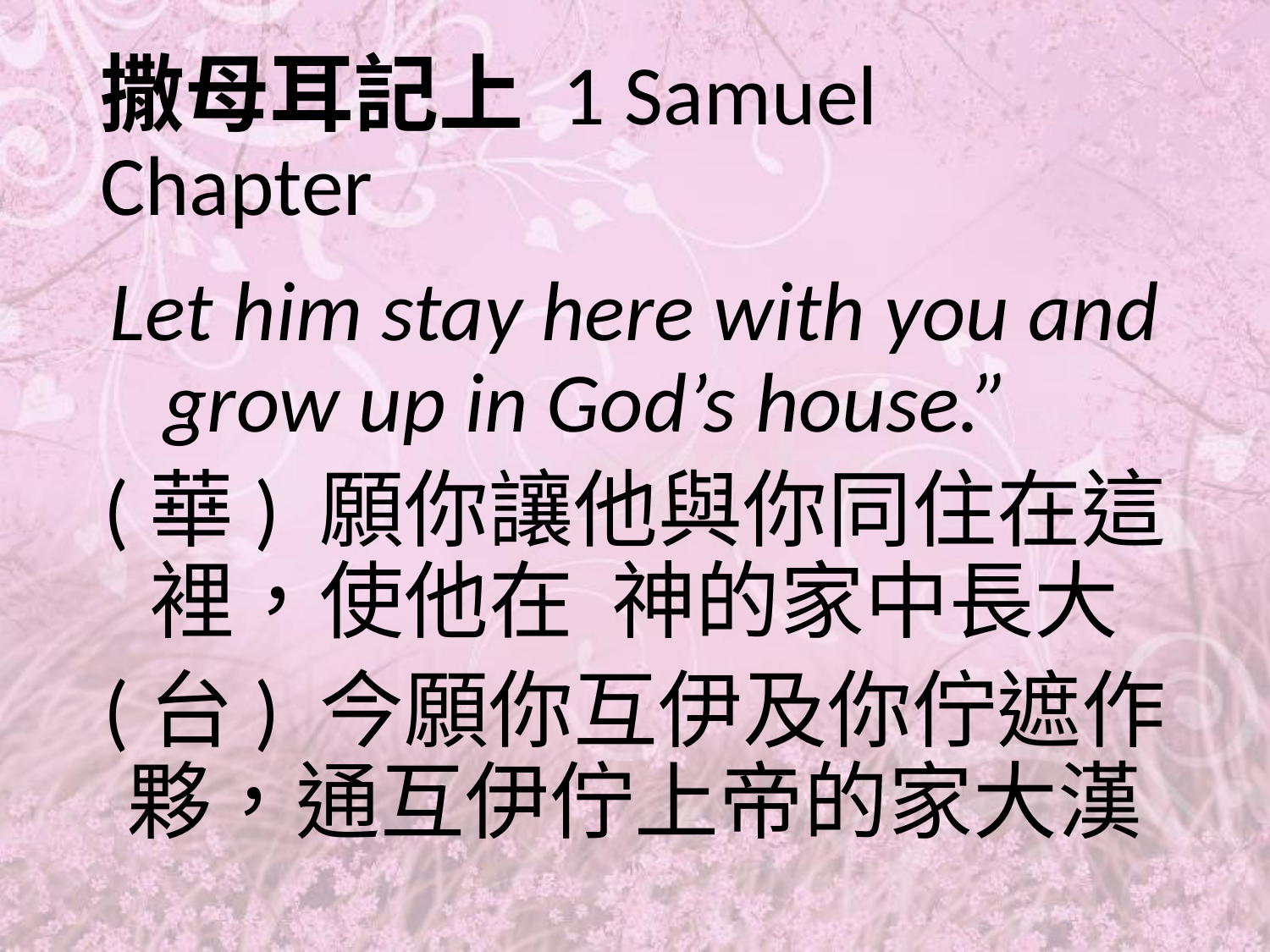

# 撒母耳記上 1 Samuel Chapter
Let him stay here with you and grow up in God’s house.”
(華) 願你讓他與你同住在這裡，使他在  神的家中長大
(台) 今願你互伊及你佇遮作夥，通互伊佇上帝的家大漢